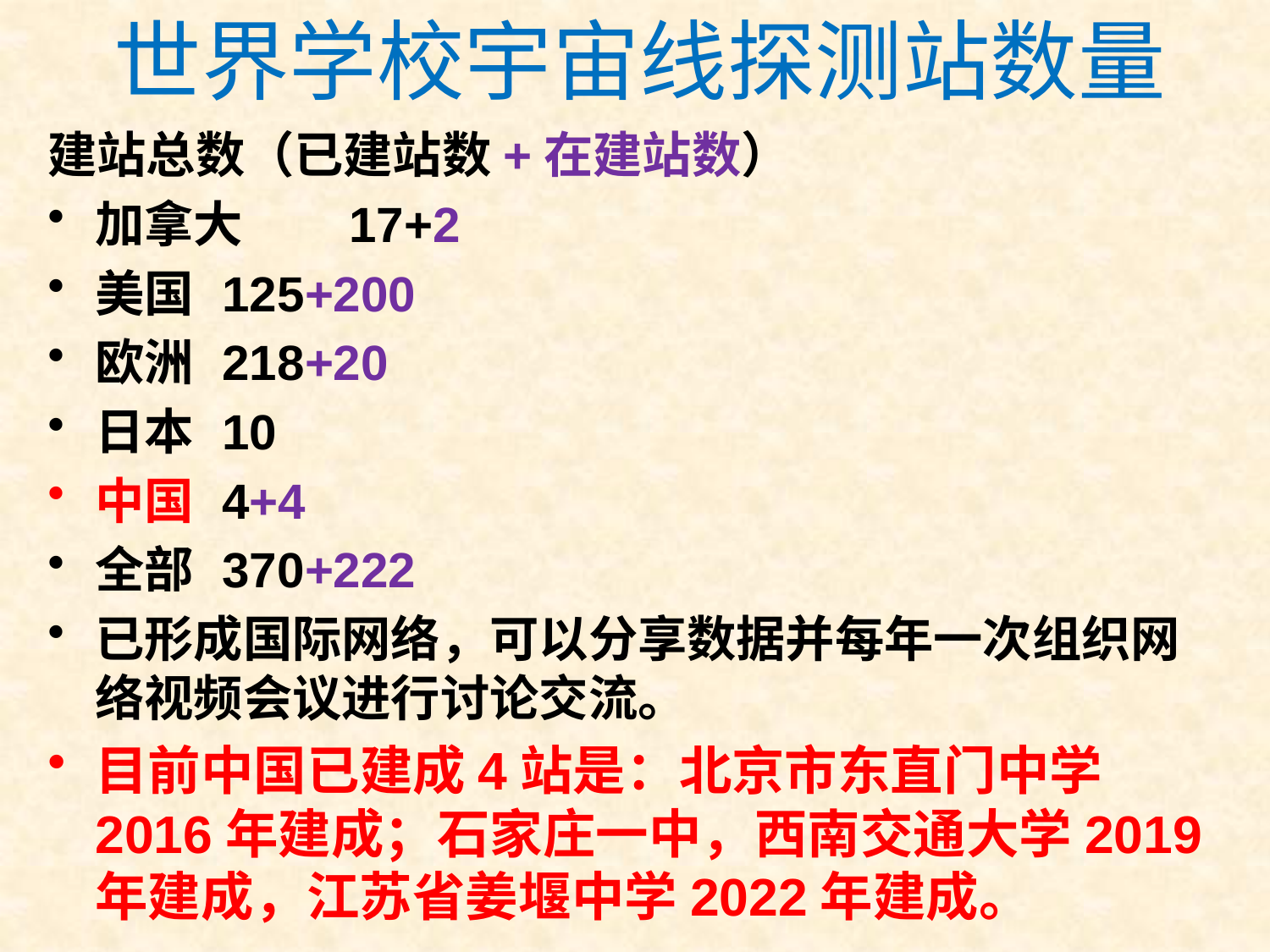

# 世界学校宇宙线探测站数量
建站总数（已建站数+在建站数）
加拿大	17+2
美国	125+200
欧洲	218+20
日本	10
中国	4+4
全部	370+222
已形成国际网络，可以分享数据并每年一次组织网络视频会议进行讨论交流。
目前中国已建成4站是：北京市东直门中学2016年建成；石家庄一中，西南交通大学2019年建成，江苏省姜堰中学2022年建成。